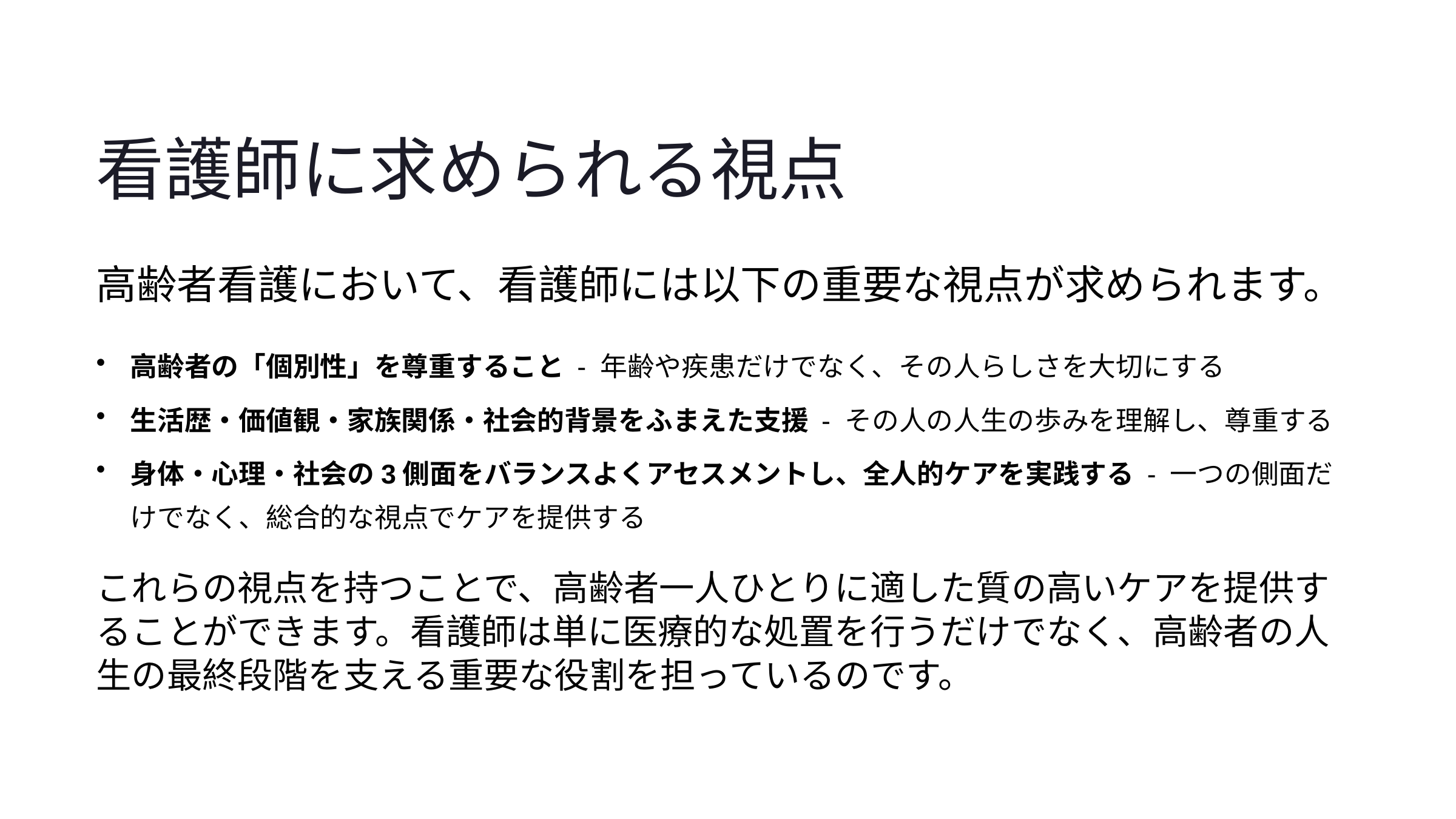

看護師に求められる視点
高齢者看護において、看護師には以下の重要な視点が求められます。
高齢者の「個別性」を尊重すること - 年齢や疾患だけでなく、その人らしさを大切にする
生活歴・価値観・家族関係・社会的背景をふまえた支援 - その人の人生の歩みを理解し、尊重する
身体・心理・社会の3側面をバランスよくアセスメントし、全人的ケアを実践する - 一つの側面だけでなく、総合的な視点でケアを提供する
これらの視点を持つことで、高齢者一人ひとりに適した質の高いケアを提供することができます。看護師は単に医療的な処置を行うだけでなく、高齢者の人生の最終段階を支える重要な役割を担っているのです。